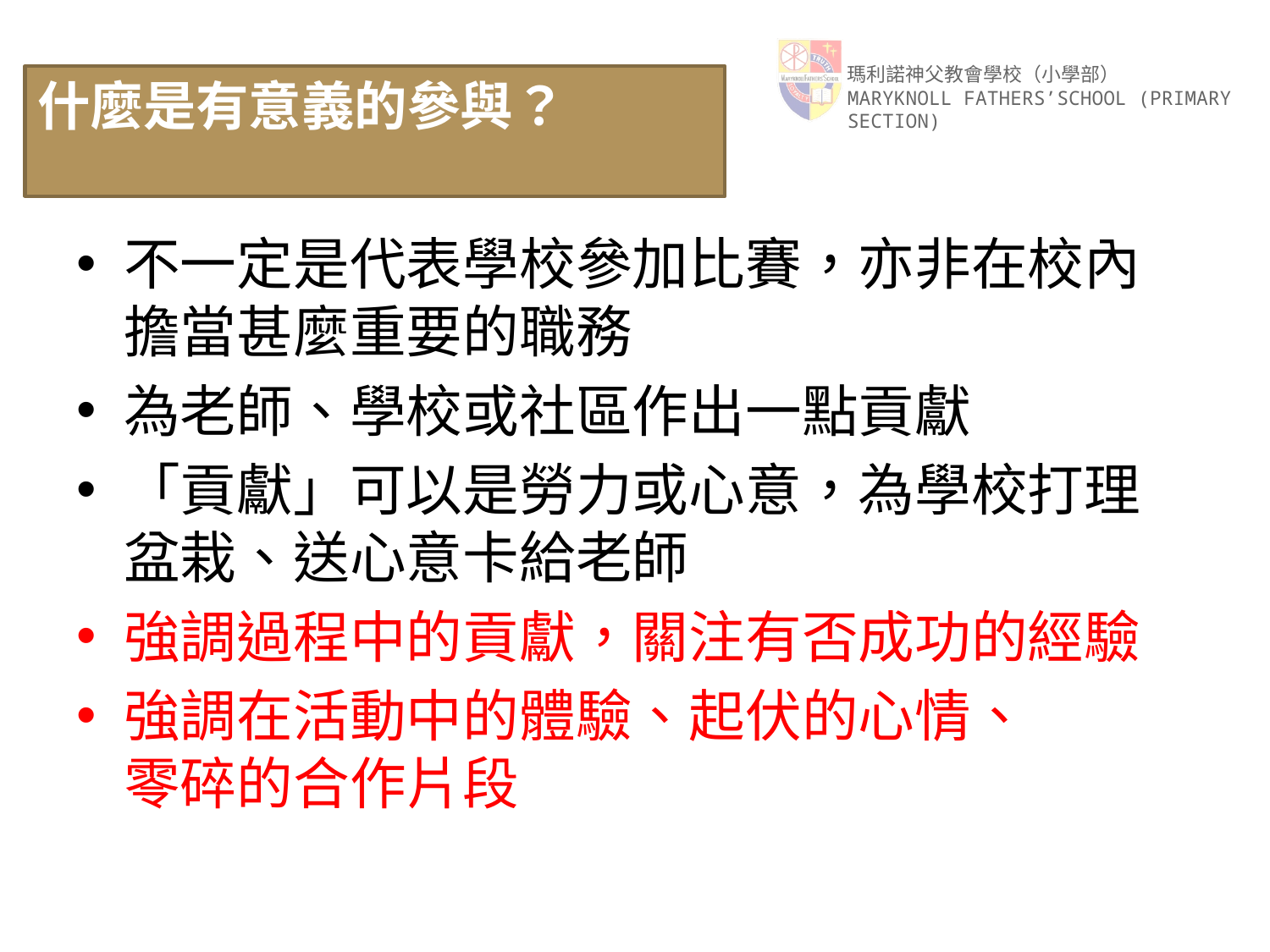

# 什麼是有意義的參與？
不一定是代表學校參加比賽，亦非在校內擔當甚麼重要的職務
為老師、學校或社區作出一點貢獻
「貢獻」可以是勞力或心意，為學校打理盆栽、送心意卡給老師
強調過程中的貢獻，關注有否成功的經驗
強調在活動中的體驗、起伏的心情、
零碎的合作片段